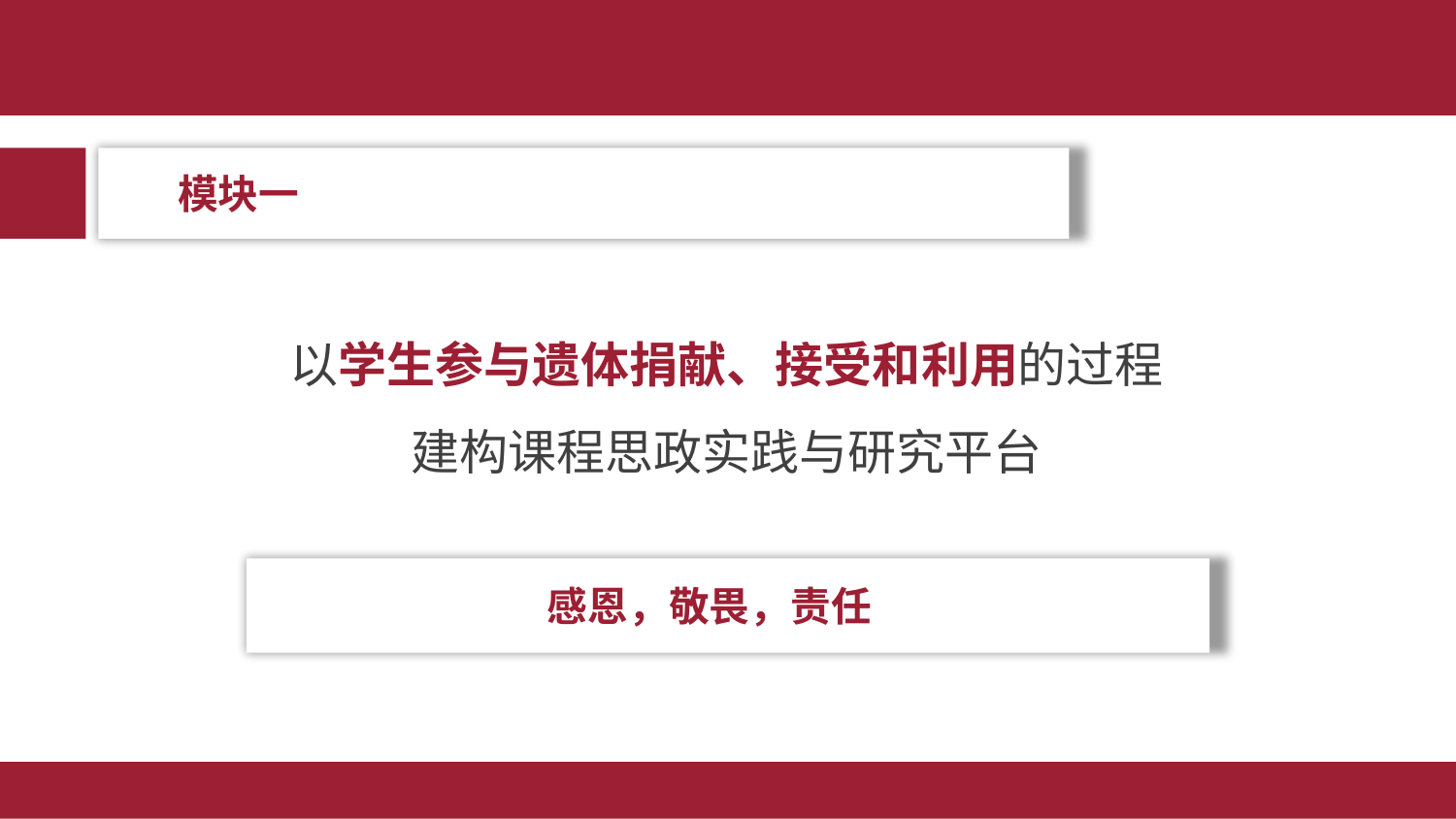

模块一

以学生参与遗体捐献、接受和利用的过程
建构课程思政实践与研究平台
感恩，敬畏，责任